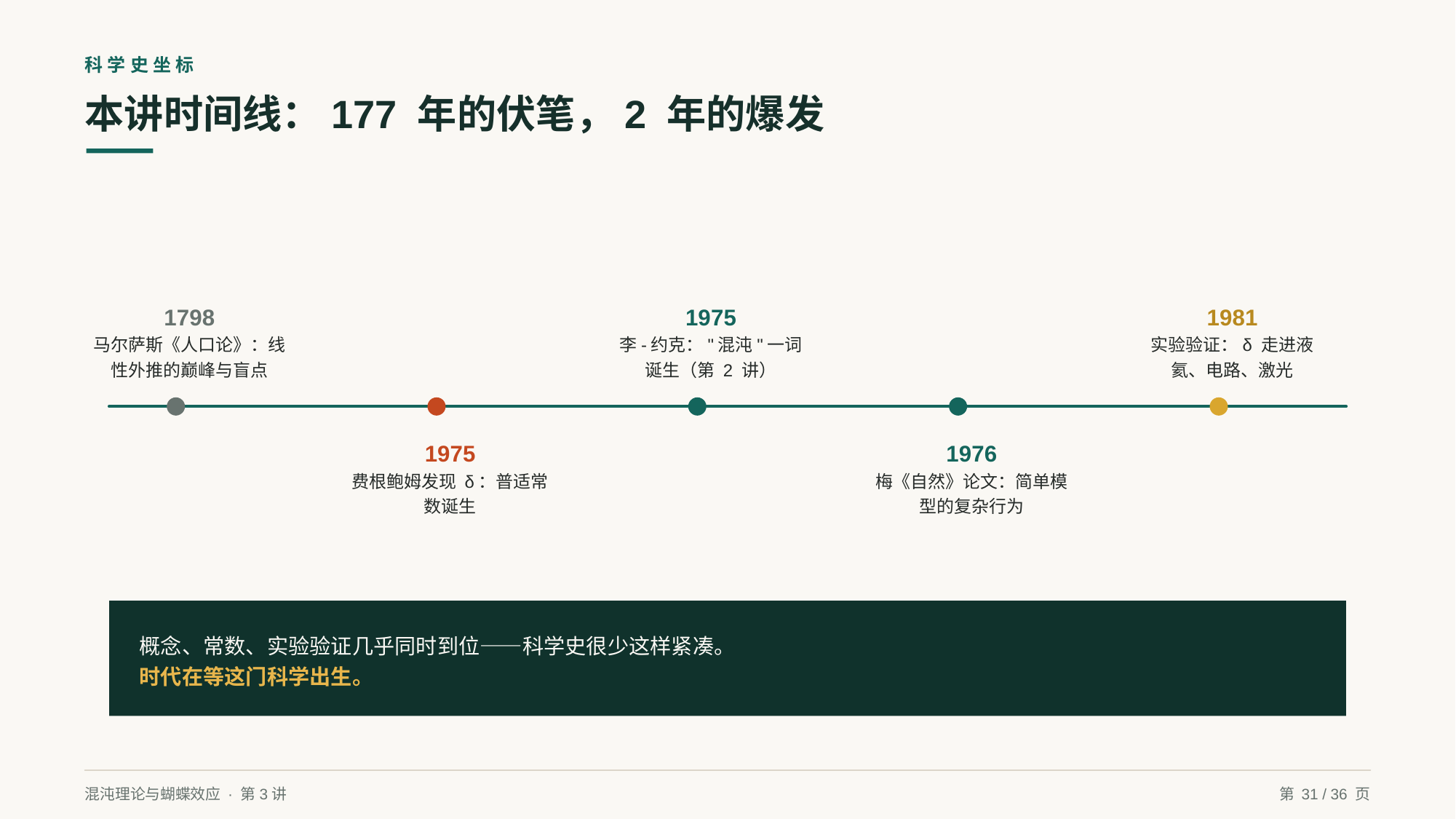

科学史坐标
本讲时间线：177 年的伏笔，2 年的爆发

1798
马尔萨斯《人口论》：线性外推的巅峰与盲点
1975
李-约克："混沌"一词诞生（第 2 讲）
1981
实验验证：δ 走进液氦、电路、激光

1975
费根鲍姆发现 δ：普适常数诞生
1976
梅《自然》论文：简单模型的复杂行为

概念、常数、实验验证几乎同时到位——科学史很少这样紧凑。
时代在等这门科学出生。

混沌理论与蝴蝶效应 · 第3讲
第 31 / 36 页